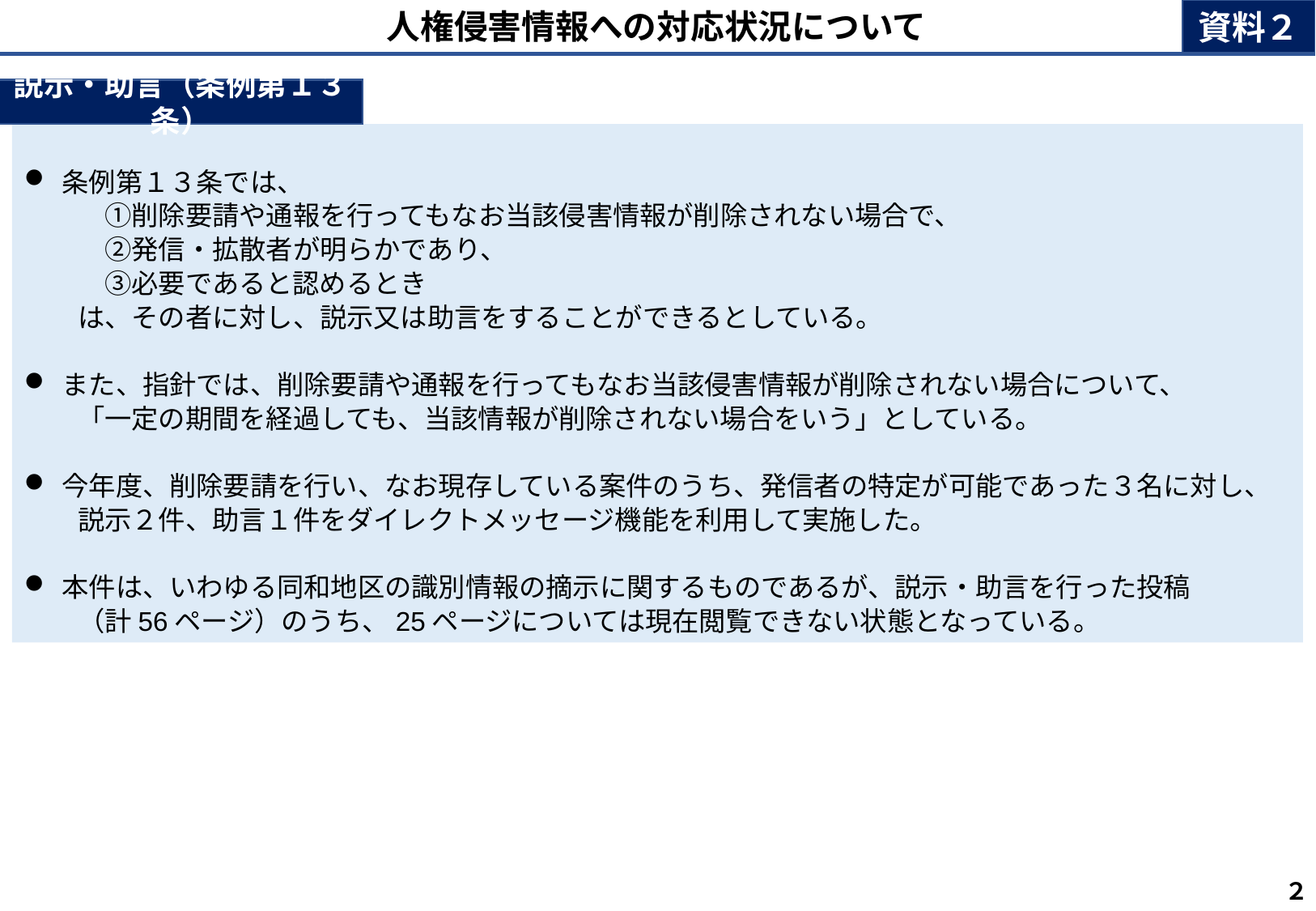

資料２
人権侵害情報への対応状況について
説示・助言（条例第１３条）

条例第１３条では、
　　　①削除要請や通報を行ってもなお当該侵害情報が削除されない場合で、
　　　②発信・拡散者が明らかであり、
　　　③必要であると認めるとき
　　は、その者に対し、説示又は助言をすることができるとしている。

また、指針では、削除要請や通報を行ってもなお当該侵害情報が削除されない場合について、
　　「一定の期間を経過しても、当該情報が削除されない場合をいう」としている。

今年度、削除要請を行い、なお現存している案件のうち、発信者の特定が可能であった３名に対し、
　　説示２件、助言１件をダイレクトメッセージ機能を利用して実施した。

本件は、いわゆる同和地区の識別情報の摘示に関するものであるが、説示・助言を行った投稿
　　（計56ページ）のうち、25ページについては現在閲覧できない状態となっている。
２